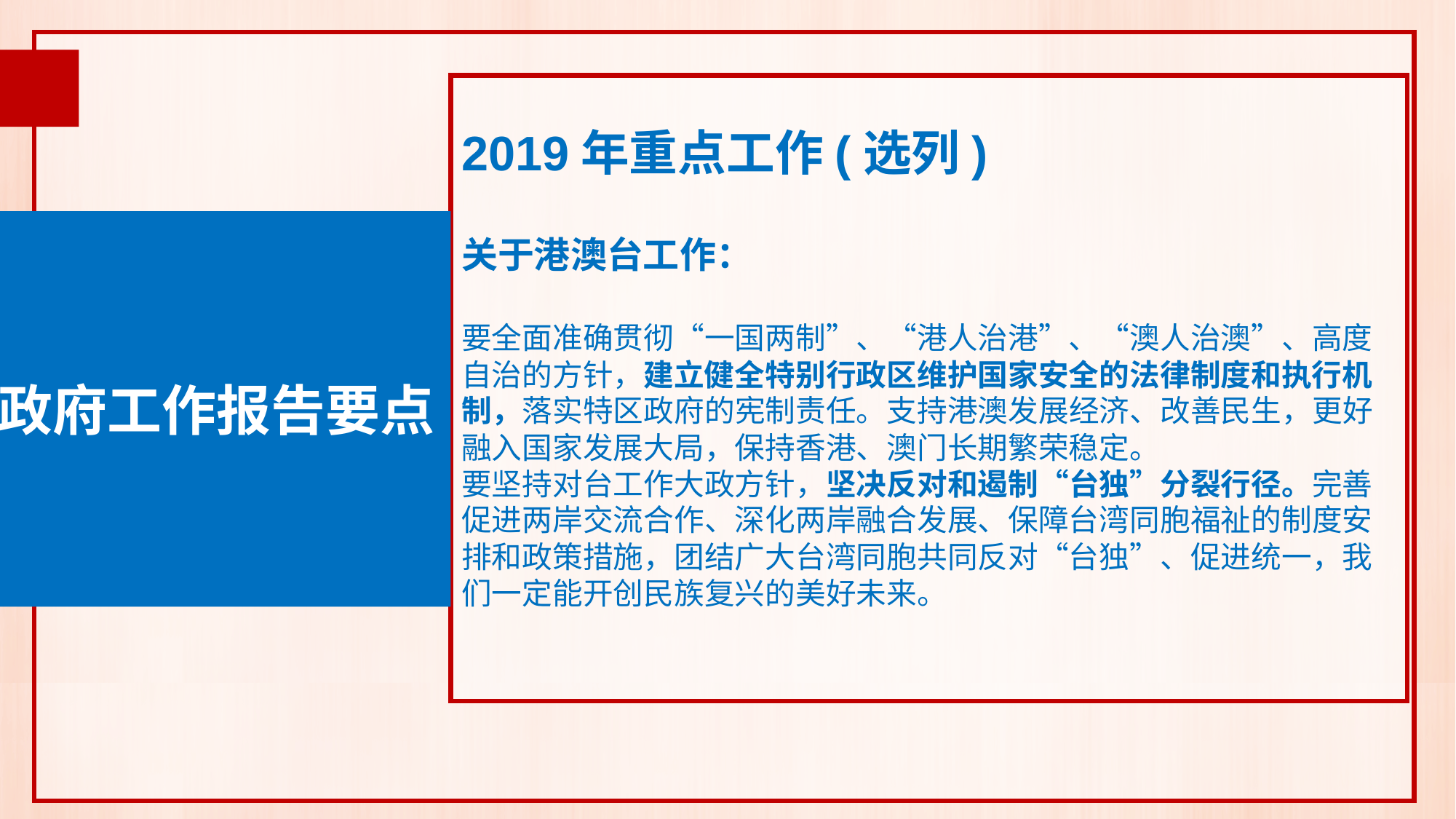

2019年重点工作(选列)

关于港澳台工作：

要全面准确贯彻“一国两制”、“港人治港”、“澳人治澳”、高度自治的方针，建立健全特别行政区维护国家安全的法律制度和执行机制，落实特区政府的宪制责任。支持港澳发展经济、改善民生，更好融入国家发展大局，保持香港、澳门长期繁荣稳定。
要坚持对台工作大政方针，坚决反对和遏制“台独”分裂行径。完善促进两岸交流合作、深化两岸融合发展、保障台湾同胞福祉的制度安排和政策措施，团结广大台湾同胞共同反对“台独”、促进统一，我们一定能开创民族复兴的美好未来。

政府工作报告要点